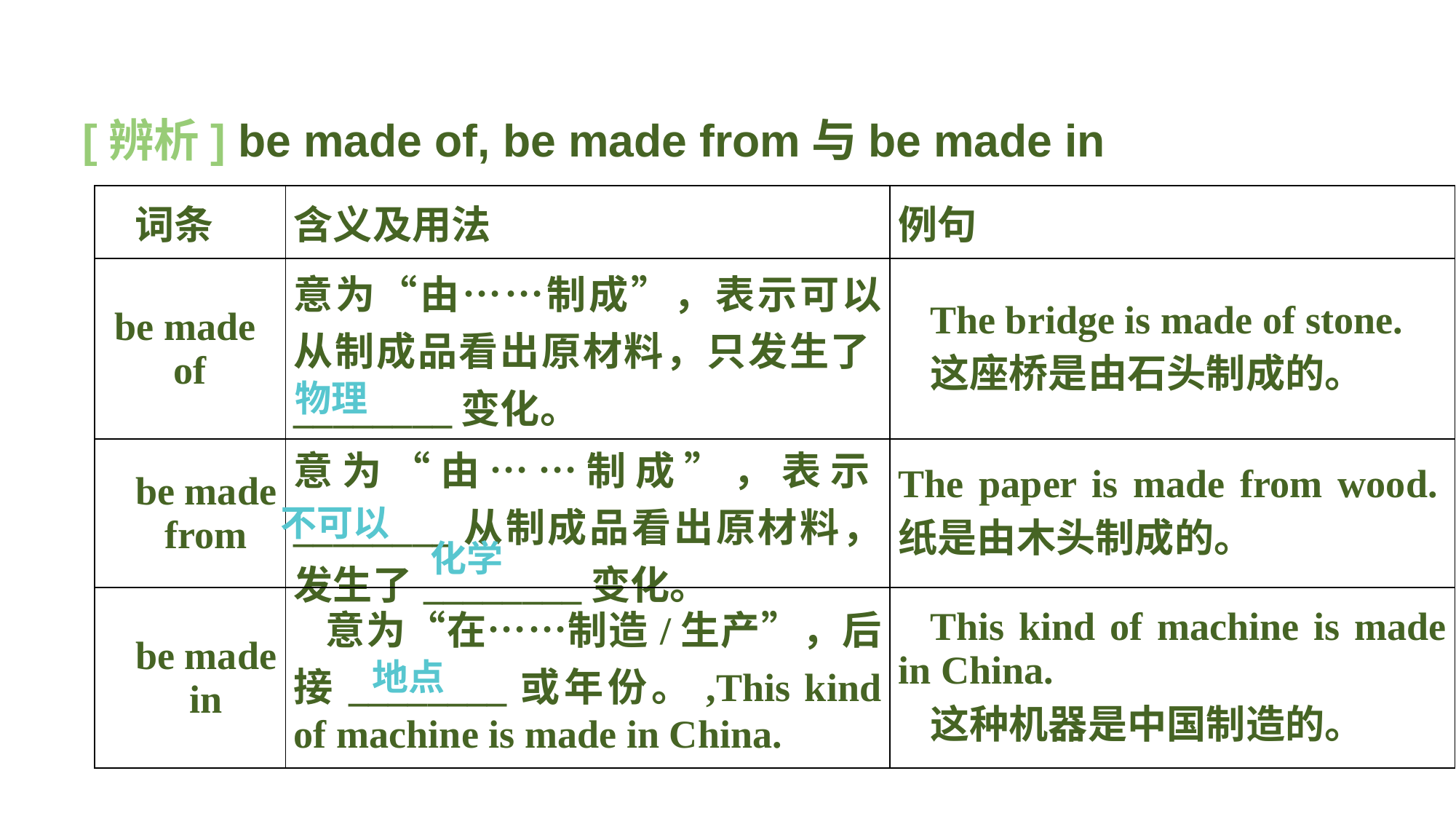

[辨析] be made of, be made from与be made in
| 词条 | 含义及用法 | 例句 |
| --- | --- | --- |
| be made of | 意为“由……制成”，表示可以从制成品看出原材料，只发生了\_\_\_\_\_\_\_\_变化。 | The bridge is made of stone. 这座桥是由石头制成的。 |
| be made from | 意为“由……制成”，表示\_\_\_\_\_\_\_\_从制成品看出原材料，发生了\_\_\_\_\_\_\_\_变化。 | The paper is made from wood.纸是由木头制成的。 |
| be made in | 意为“在……制造/生产”，后接\_\_\_\_\_\_\_\_或年份。,This kind of machine is made in China. | This kind of machine is made in China. 这种机器是中国制造的。 |
物理
不可以
化学
地点